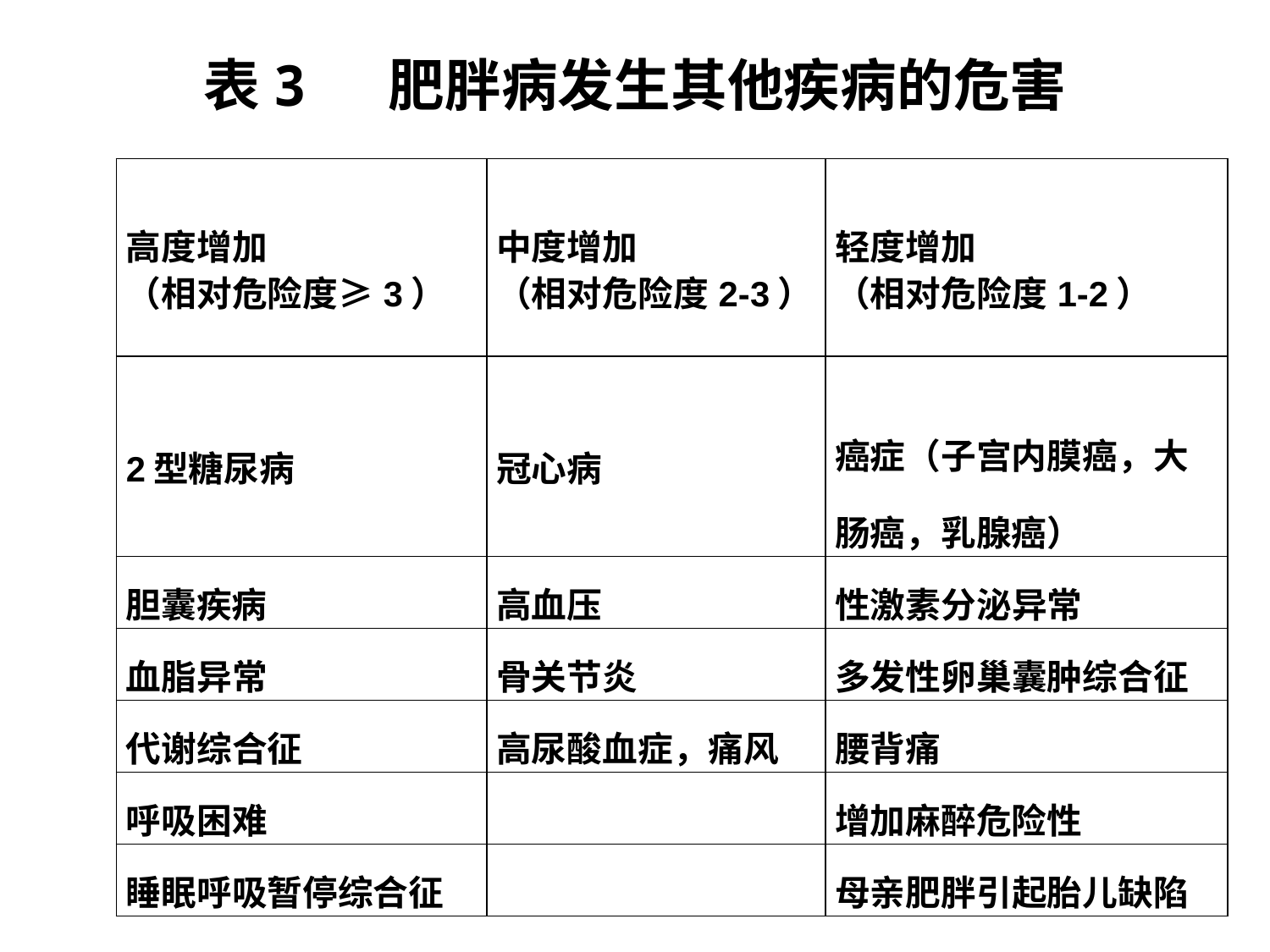

表3  肥胖病发生其他疾病的危害
| 高度增加 （相对危险度≥3） | 中度增加 （相对危险度2-3） | 轻度增加 （相对危险度1-2） |
| --- | --- | --- |
| 2型糖尿病 | 冠心病 | 癌症（子宫内膜癌，大肠癌，乳腺癌） |
| 胆囊疾病 | 高血压 | 性激素分泌异常 |
| 血脂异常 | 骨关节炎 | 多发性卵巢囊肿综合征 |
| 代谢综合征 | 高尿酸血症，痛风 | 腰背痛 |
| 呼吸困难 |  | 增加麻醉危险性 |
| 睡眠呼吸暂停综合征 |  | 母亲肥胖引起胎儿缺陷 |